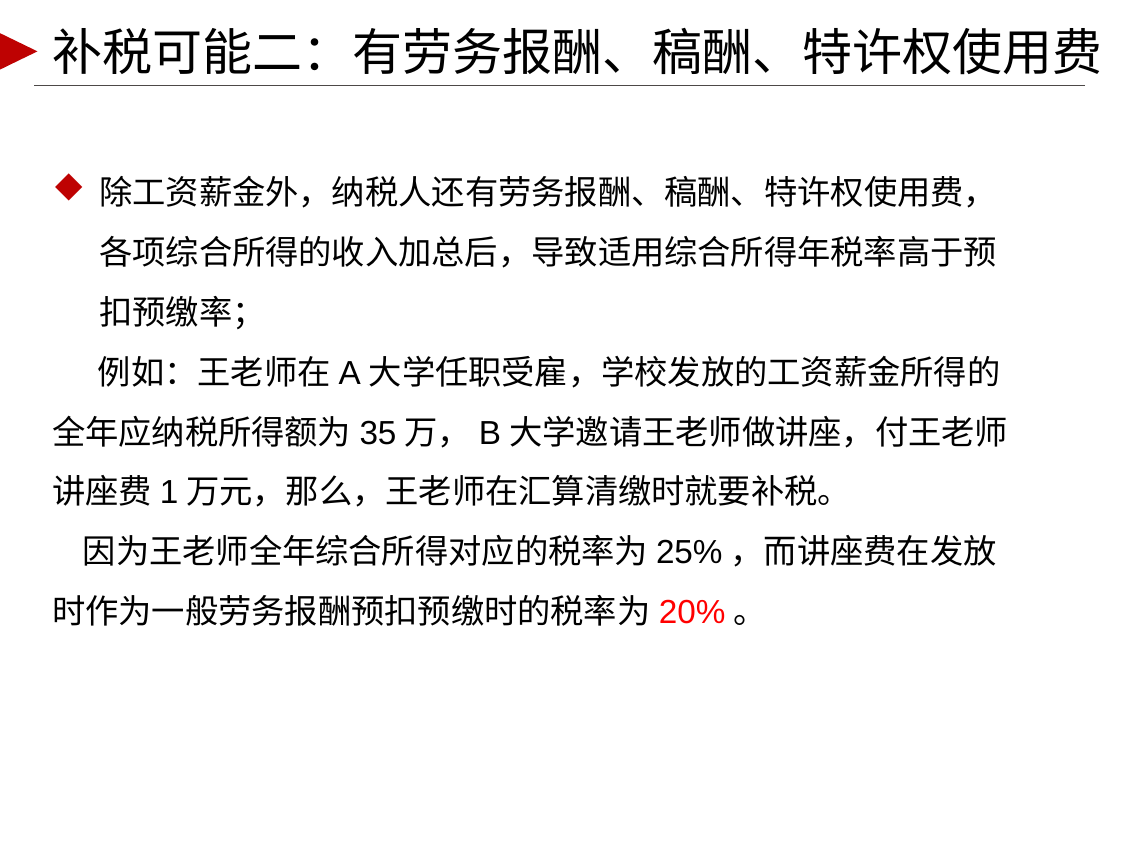

补税可能二：有劳务报酬、稿酬、特许权使用费

除工资薪金外，纳税人还有劳务报酬、稿酬、特许权使用费，各项综合所得的收入加总后，导致适用综合所得年税率高于预扣预缴率；
     例如：王老师在A大学任职受雇，学校发放的工资薪金所得的全年应纳税所得额为35万，B大学邀请王老师做讲座，付王老师讲座费1万元，那么，王老师在汇算清缴时就要补税。
   因为王老师全年综合所得对应的税率为25%，而讲座费在发放时作为一般劳务报酬预扣预缴时的税率为20%。